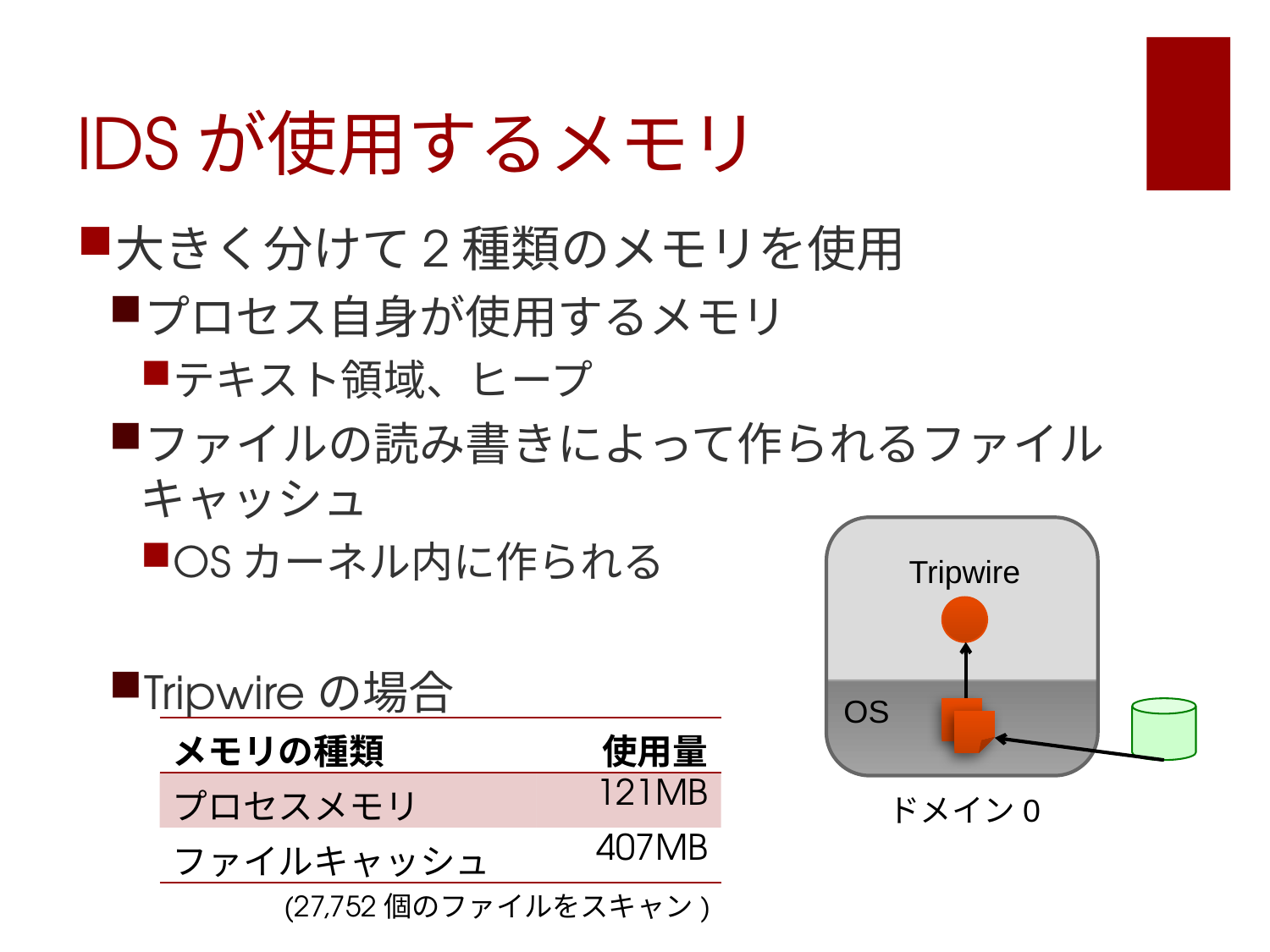

# IDSが使用するメモリ
大きく分けて2種類のメモリを使用
プロセス自身が使用するメモリ
テキスト領域、ヒープ
ファイルの読み書きによって作られるファイルキャッシュ
OSカーネル内に作られる

Tripwireの場合

Tripwire

OS

| メモリの種類 | 使用量 |
| --- | --- |
| プロセスメモリ | 121MB |
| ファイルキャッシュ | 407MB |
ドメイン0
(27,752個のファイルをスキャン)